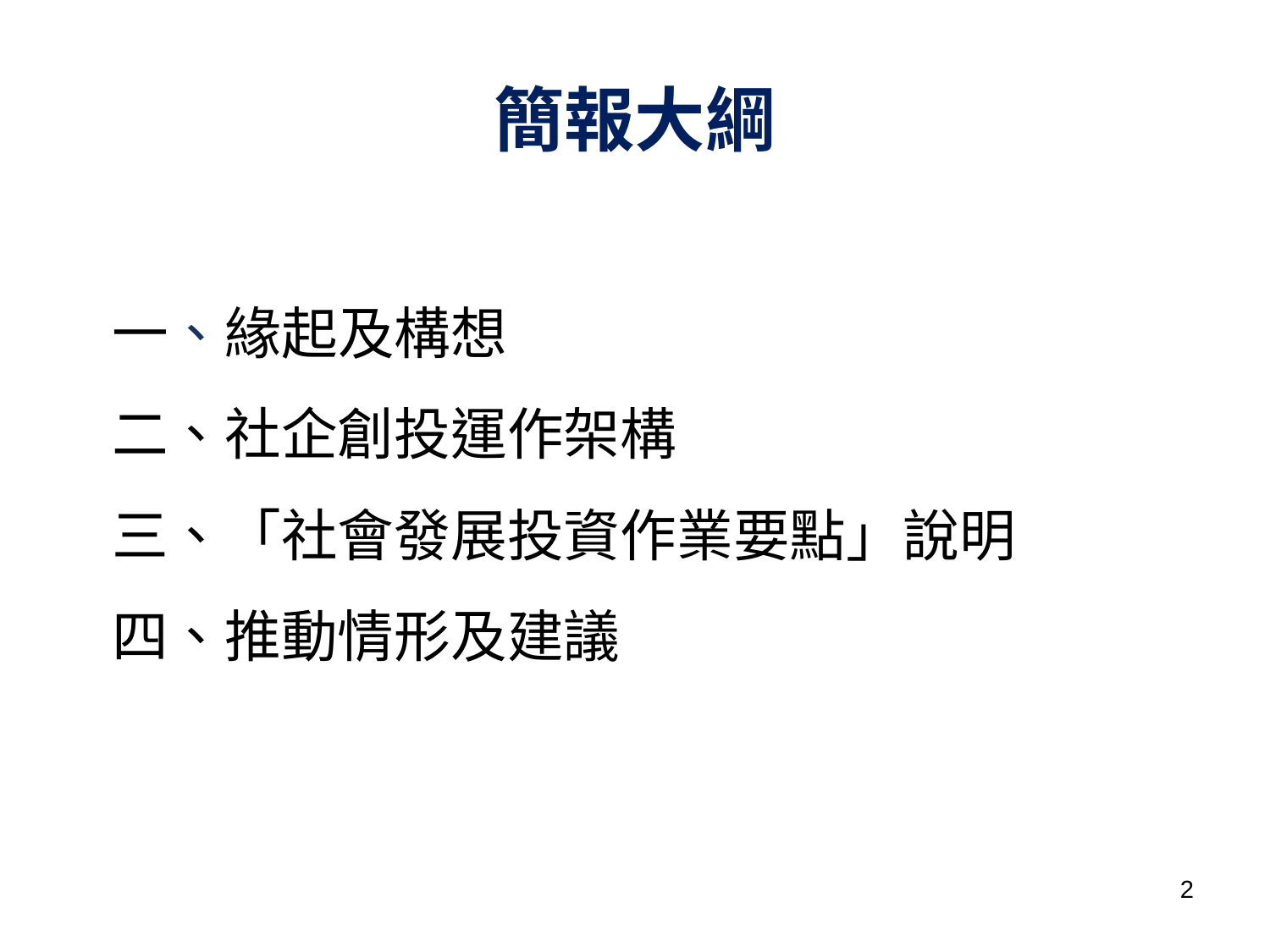

# 簡報大綱
一、緣起及構想
二、社企創投運作架構
三、「社會發展投資作業要點」說明
四、推動情形及建議

2